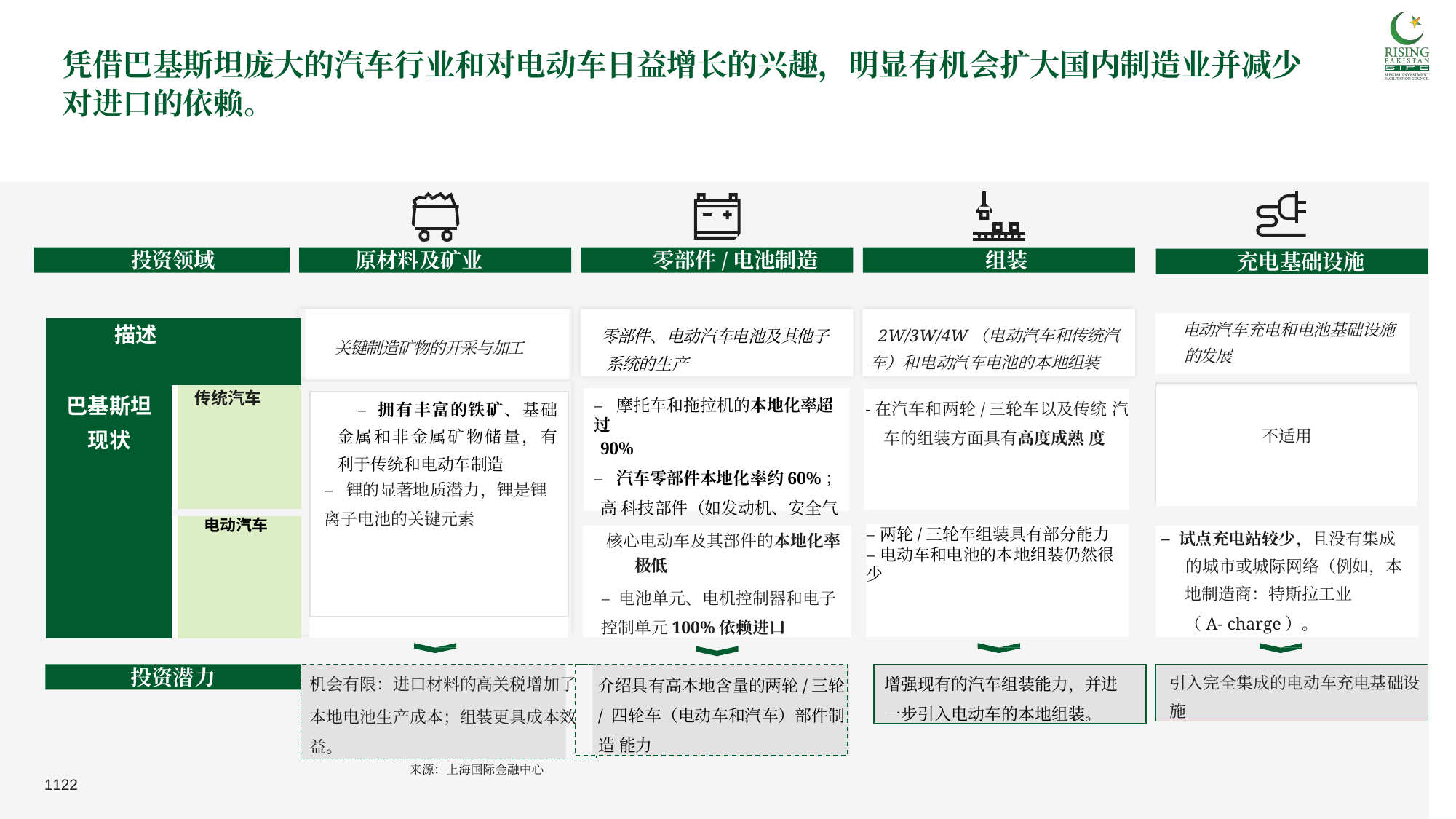

# 凭借巴基斯坦庞大的汽车行业和对电动车日益增长的兴趣，明显有机会扩大国内制造业并减少 对进口的依赖。

投资领域
原材料及矿业
零部件/电池制造
组装
充电基础设施

零部件、电动汽车电池及其他子 系统的生产
2W/3W/4W（电动汽车和传统汽 车）和电动汽车电池的本地组装
| 描述 |  |
| --- | --- |
| 巴基斯坦 现状 | 传统汽车 |
|  | 电动汽车 |
电动汽车充电和电池基础设施
关键制造矿物的开采与加工
的发展

不适用

-在汽车和两轮/三轮车以及传统 汽车的组装方面具有高度成熟 度

– 拥有丰富的铁矿、基础 金属和非金属矿物储量，有 利于传统和电动车制造
–  锂的显著地质潜力，锂是锂
离子电池的关键元素

–  摩托车和拖拉机的本地化率超过
90%
–  汽车零部件本地化率约60%；高 科技部件（如发动机、安全气囊)

–两轮/三轮车组装具有部分能力
–电动车和电池的本地组装仍然很 少

– 试点充电站较少，且没有集成
核心电动车及其部件的本地化率
极低
– 电池单元、电机控制器和电子 控制单元100%依赖进口
的城市或城际网络（例如，本
地制造商：特斯拉工业（A- charge）。

投资潜力

增强现有的汽车组装能力，并进 一步引入电动车的本地组装。
引入完全集成的电动车充电基础设 施
介绍具有高本地含量的两轮/三轮/ 四轮车（电动车和汽车）部件制造 能力
机会有限：进口材料的高关税增加了
本地电池生产成本；组装更具成本效
益。
来源：上海国际金融中心
1122